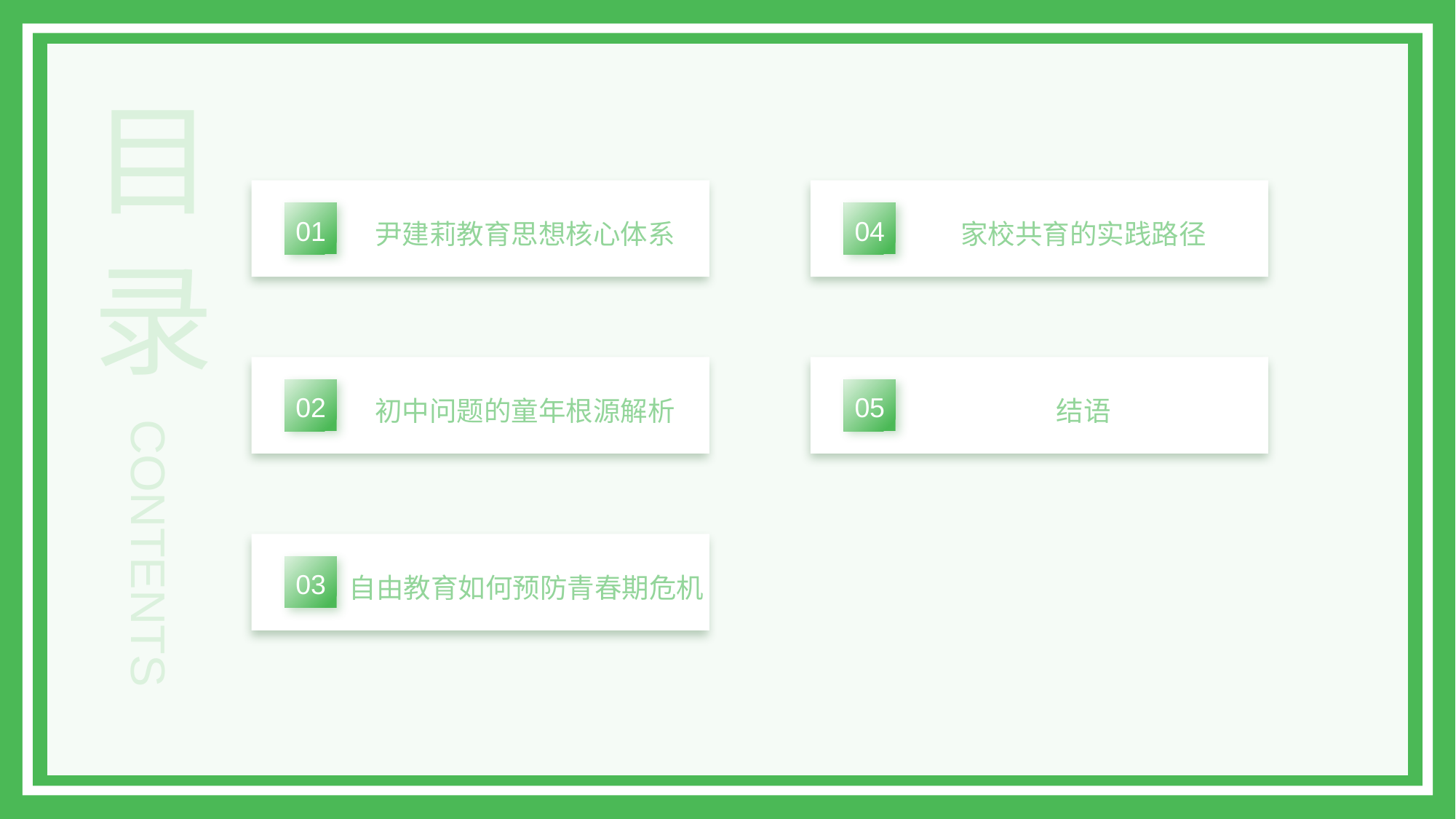

目录

尹建莉教育思想核心体系
家校共育的实践路径

01
04

初中问题的童年根源解析
结语

CONTENTS
02
05

自由教育如何预防青春期危机

03